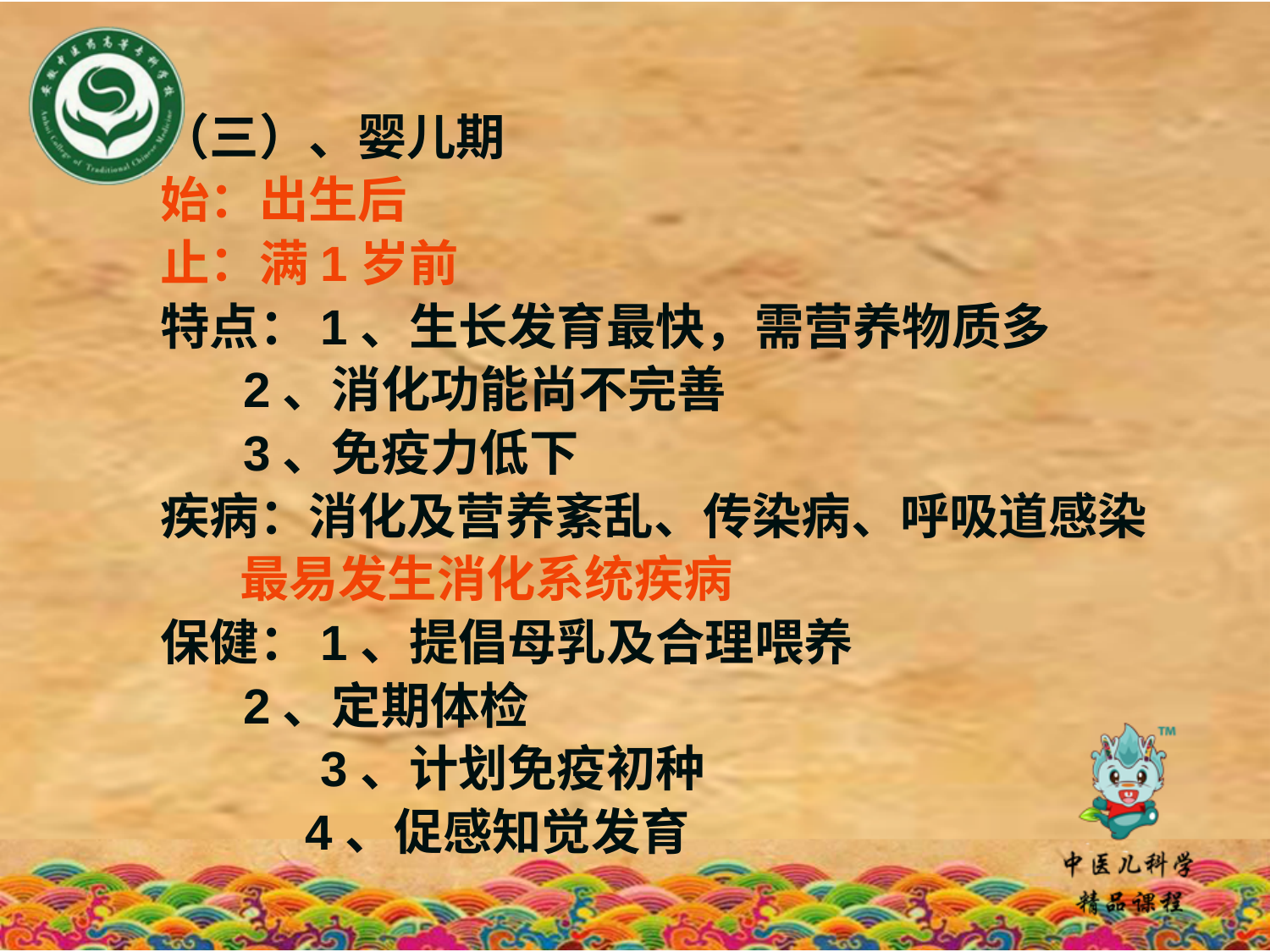

（三）、婴儿期
始：出生后
止：满1岁前
特点：1、生长发育最快，需营养物质多
      2、消化功能尚不完善
      3、免疫力低下
疾病：消化及营养紊乱、传染病、呼吸道感染
      最易发生消化系统疾病
保健：1、提倡母乳及合理喂养
      2、定期体检
　　　3、计划免疫初种
 　　 4、促感知觉发育